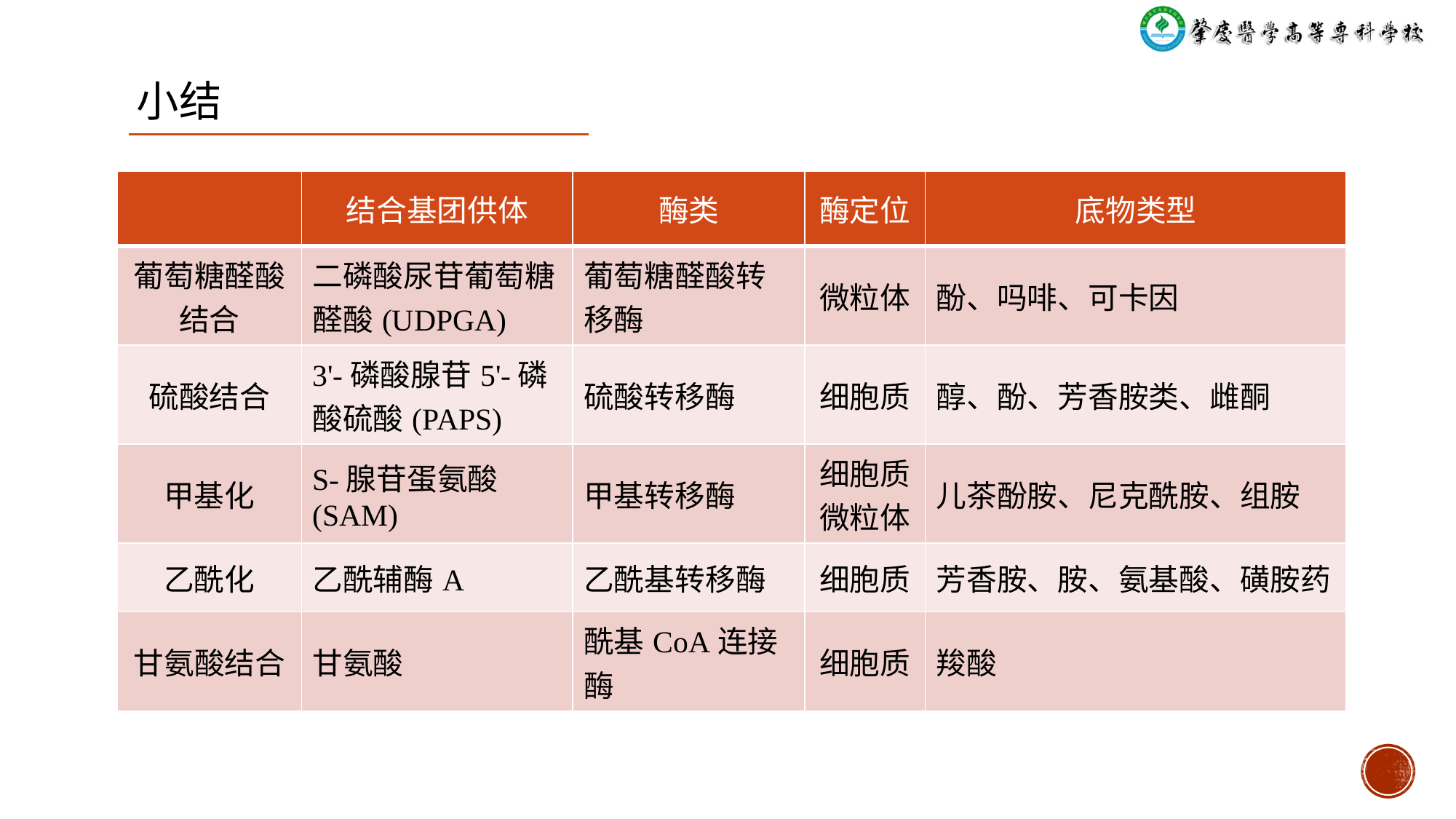

小结
|  | 结合基团供体 | 酶类 | 酶定位 | 底物类型 |
| --- | --- | --- | --- | --- |
| 葡萄糖醛酸结合 | 二磷酸尿苷葡萄糖醛酸(UDPGA) | 葡萄糖醛酸转移酶 | 微粒体 | 酚、吗啡、可卡因 |
| 硫酸结合 | 3'-磷酸腺苷5'-磷酸硫酸(PAPS) | 硫酸转移酶 | 细胞质 | 醇、酚、芳香胺类、雌酮 |
| 甲基化 | S-腺苷蛋氨酸 (SAM) | 甲基转移酶 | 细胞质 微粒体 | 儿茶酚胺、尼克酰胺、组胺 |
| 乙酰化 | 乙酰辅酶A | 乙酰基转移酶 | 细胞质 | 芳香胺、胺、氨基酸、磺胺药 |
| 甘氨酸结合 | 甘氨酸 | 酰基CoA连接酶 | 细胞质 | 羧酸 |